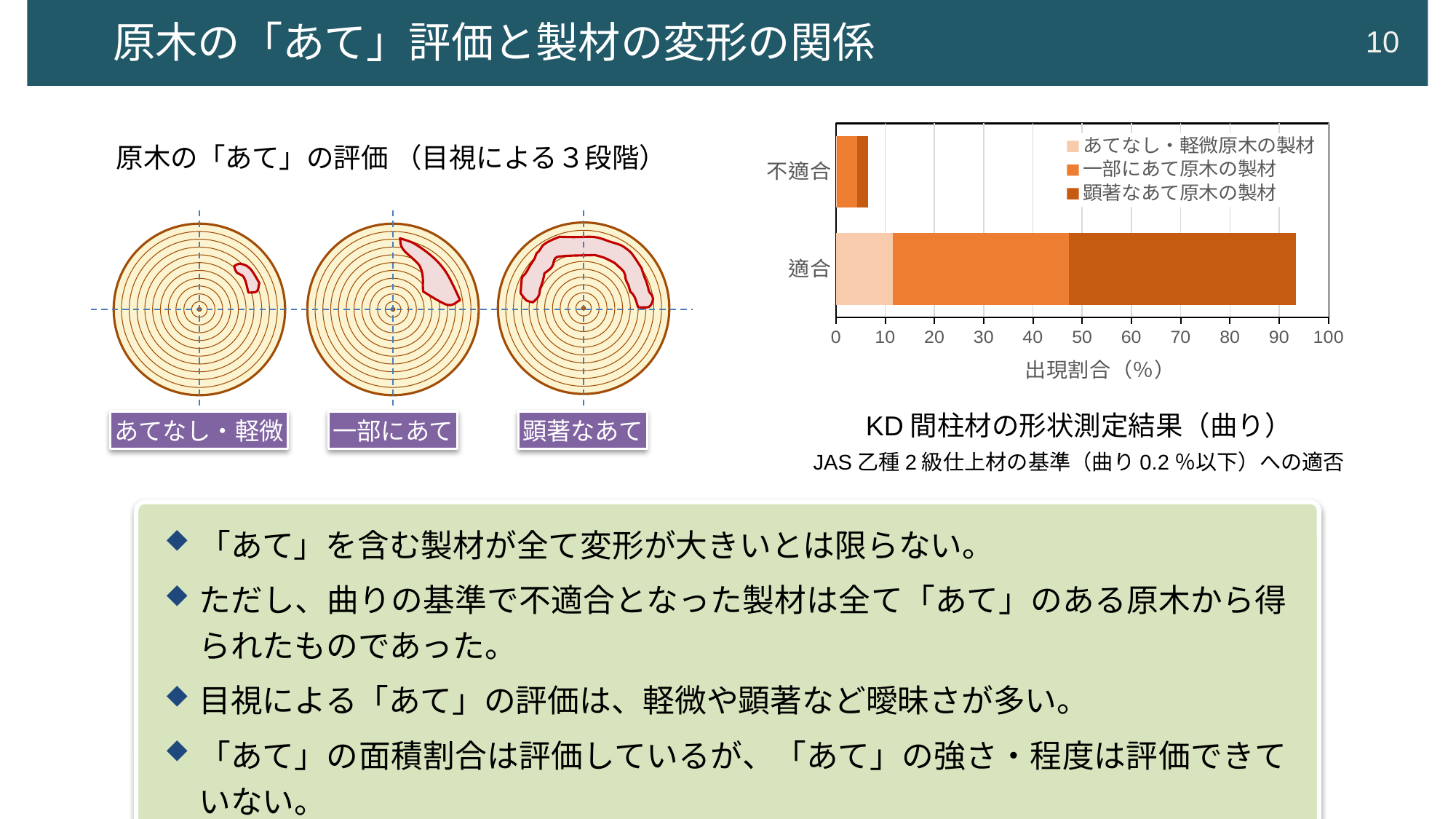

原木の「あて」評価と製材の変形の関係
10

### Chart

| Category | あてなし・軽微原木の製材 | 一部にあて原木の製材 | 顕著なあて原木の製材 |
|---|---|---|---|
| 適合 | 11.529411764705882 | 35.76470588235294 | 46.11764705882353 |
| 不適合 | 0.2352941176470588 | 4.0 | 2.3529411764705883 |
原木の「あて」の評価 （目視による３段階）

あてなし・軽微
一部にあて
顕著なあて
KD間柱材の形状測定結果（曲り）
JAS乙種2級仕上材の基準（曲り0.2％以下）への適否
「あて」を含む製材が全て変形が大きいとは限らない。
ただし、曲りの基準で不適合となった製材は全て「あて」のある原木から得られたものであった。
目視による「あて」の評価は、軽微や顕著など曖昧さが多い。
「あて」の面積割合は評価しているが、「あて」の強さ・程度は評価できていない。